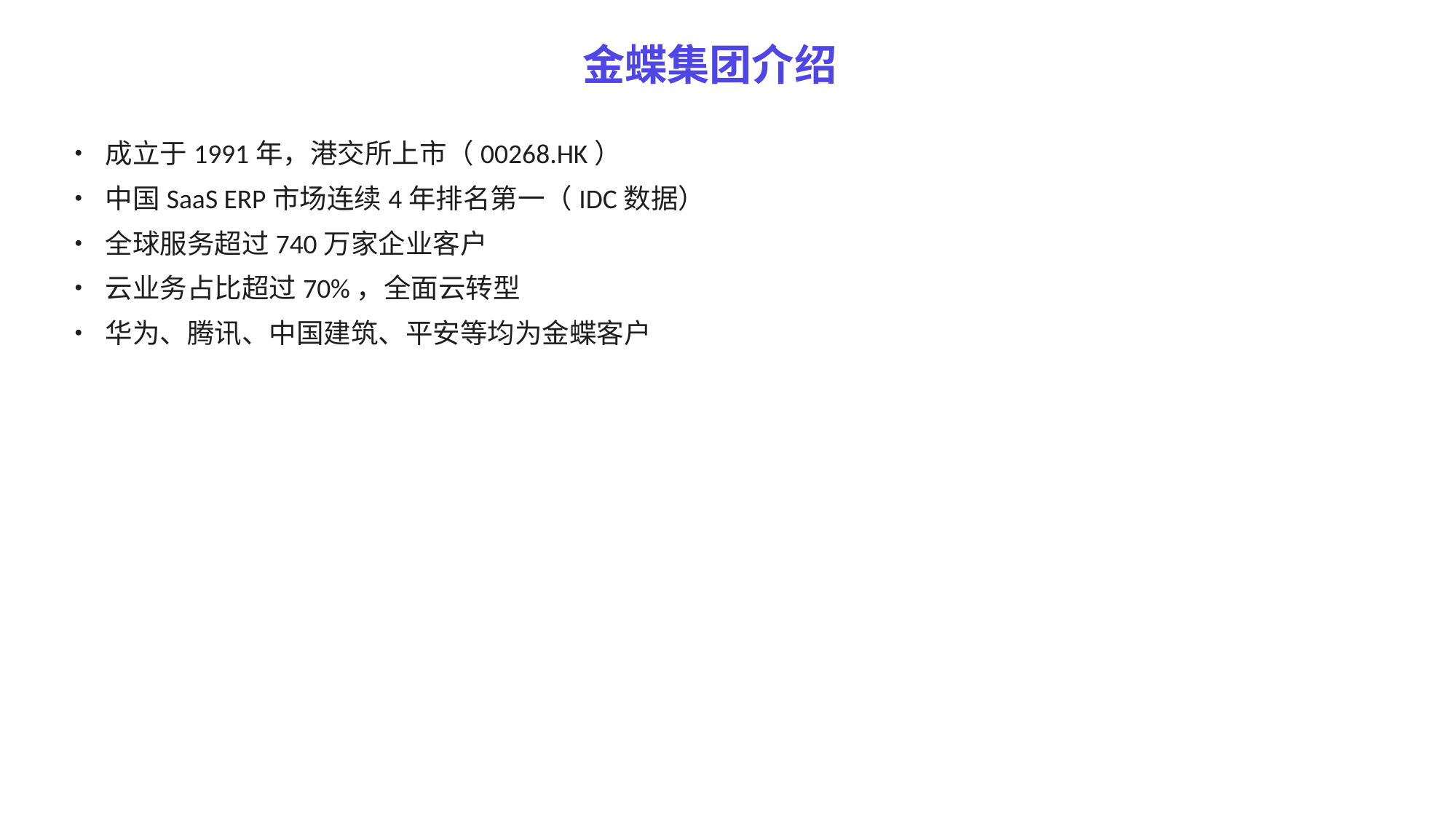

金蝶集团介绍
• 成立于1991年，港交所上市（00268.HK）
• 中国SaaS ERP市场连续4年排名第一（IDC数据）
• 全球服务超过740万家企业客户
• 云业务占比超过70%，全面云转型
• 华为、腾讯、中国建筑、平安等均为金蝶客户